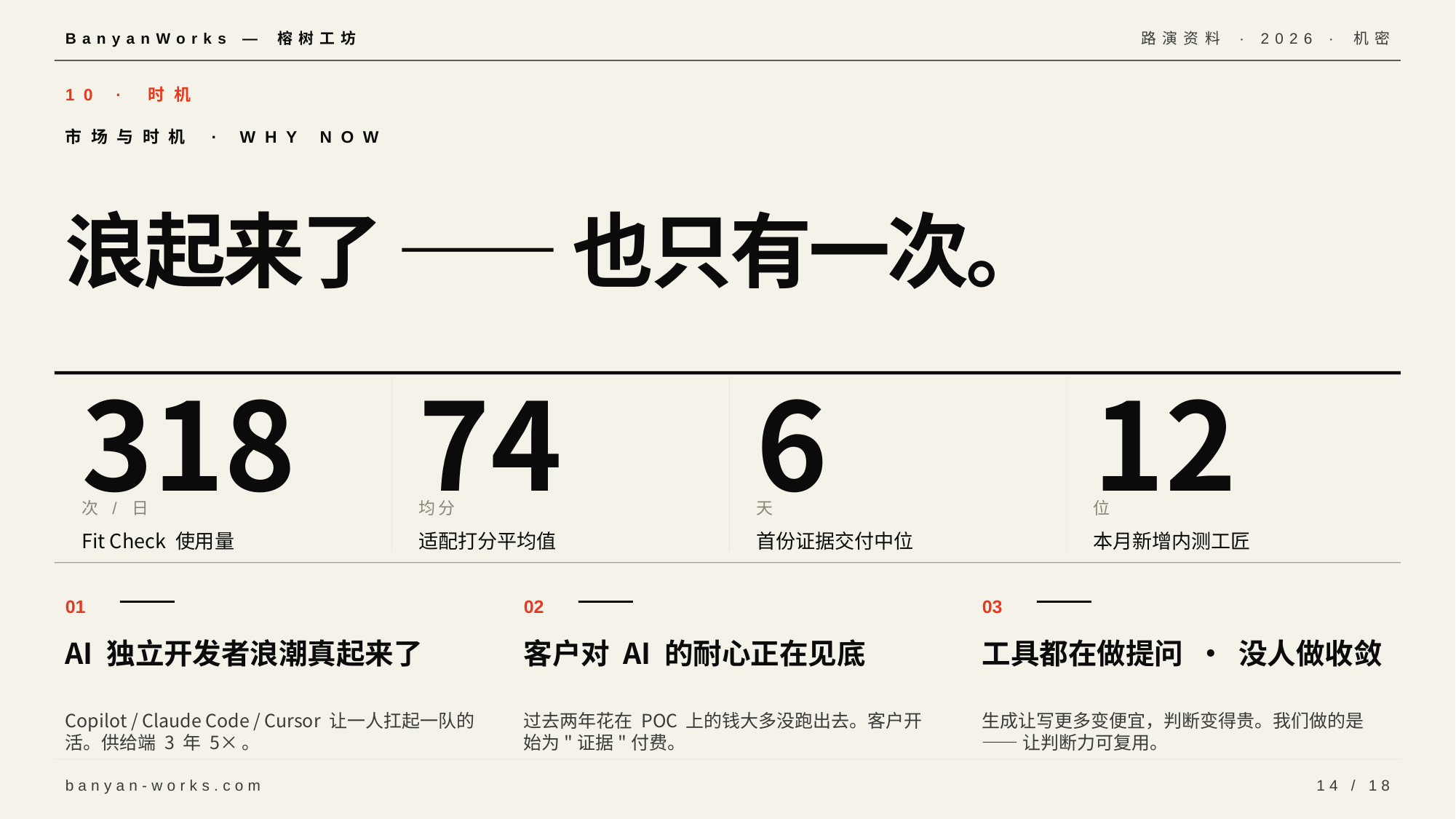

BanyanWorks — 榕树工坊
路演资料 · 2026 · 机密

10 · 时机
市场与时机 · WHY NOW
浪起来了 —— 也只有一次。

318
74
6
12
次 / 日
均分
天
位
Fit Check 使用量
适配打分平均值
首份证据交付中位
本月新增内测工匠

01
02
03

AI 独立开发者浪潮真起来了
客户对 AI 的耐心正在见底
工具都在做提问 · 没人做收敛
Copilot / Claude Code / Cursor 让一人扛起一队的活。供给端 3 年 5×。
过去两年花在 POC 上的钱大多没跑出去。客户开始为"证据"付费。
生成让写更多变便宜，判断变得贵。我们做的是 —— 让判断力可复用。

banyan-works.com
14 / 18